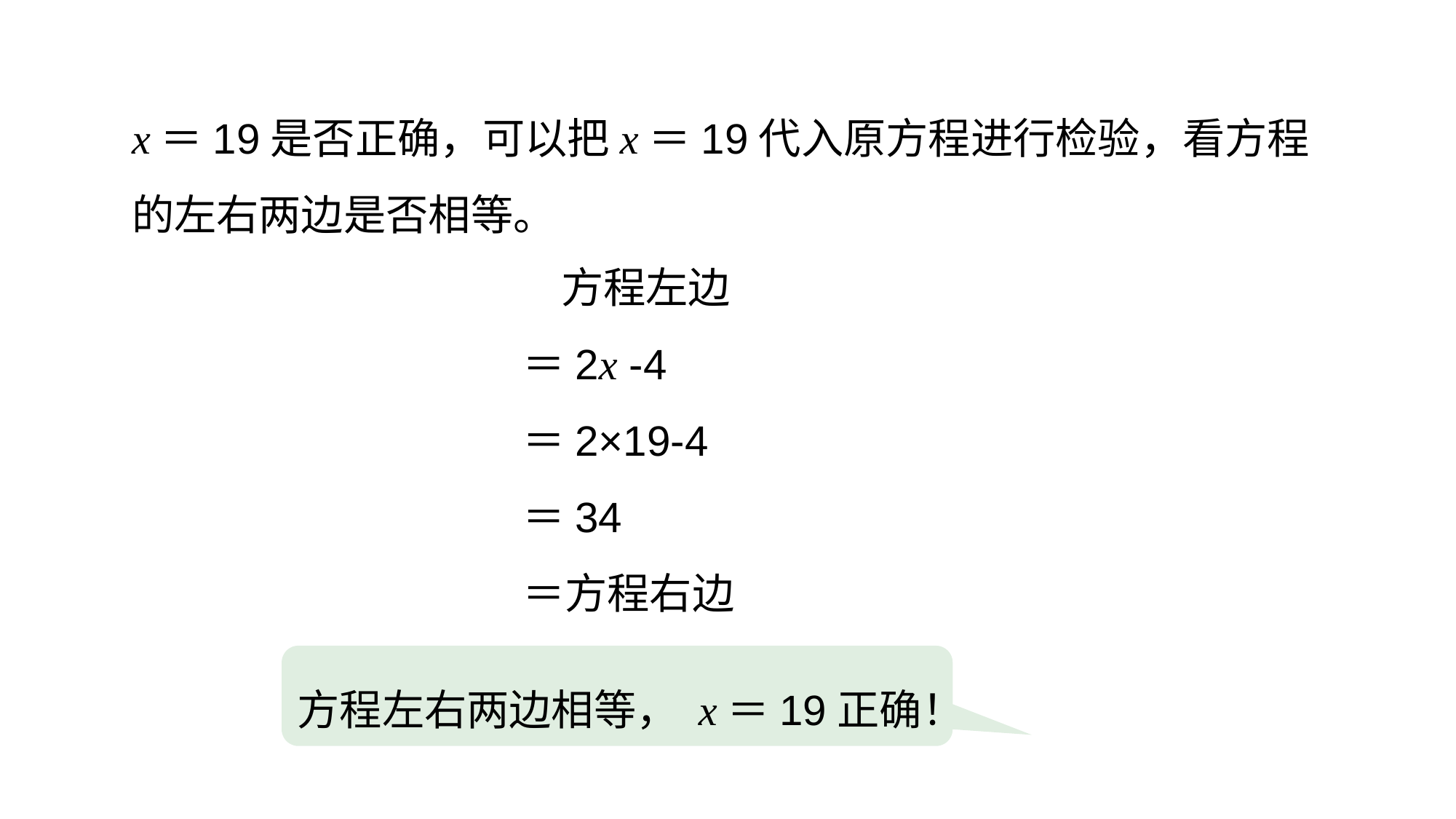

x＝19是否正确，可以把x＝19代入原方程进行检验，看方程的左右两边是否相等。
   方程左边
＝2x -4
＝2×19-4
＝34
＝方程右边
方程左右两边相等， x＝19正确！